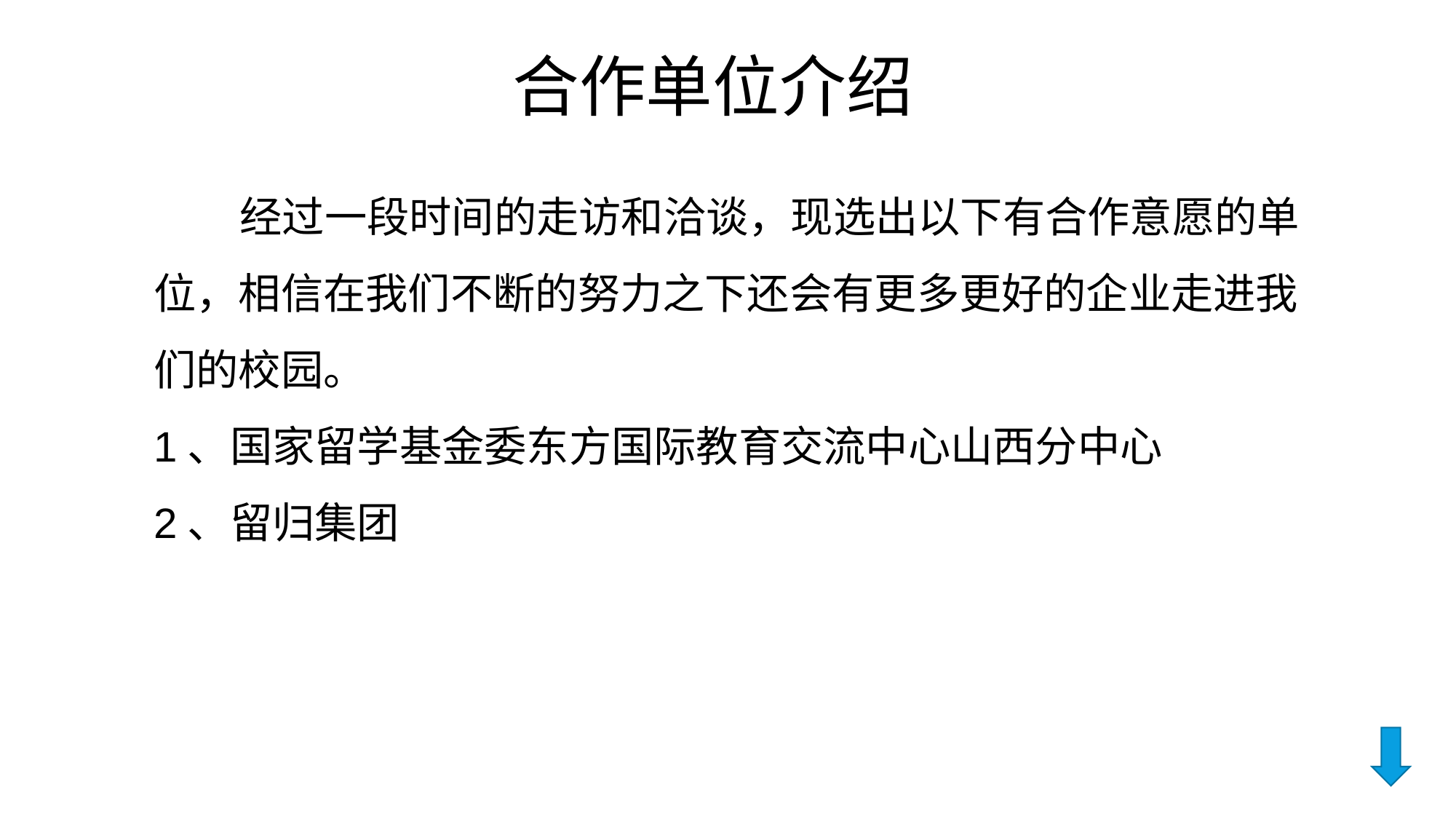

合作单位介绍
        经过一段时间的走访和洽谈，现选出以下有合作意愿的单位，相信在我们不断的努力之下还会有更多更好的企业走进我们的校园。
1、国家留学基金委东方国际教育交流中心山西分中心
2、留归集团